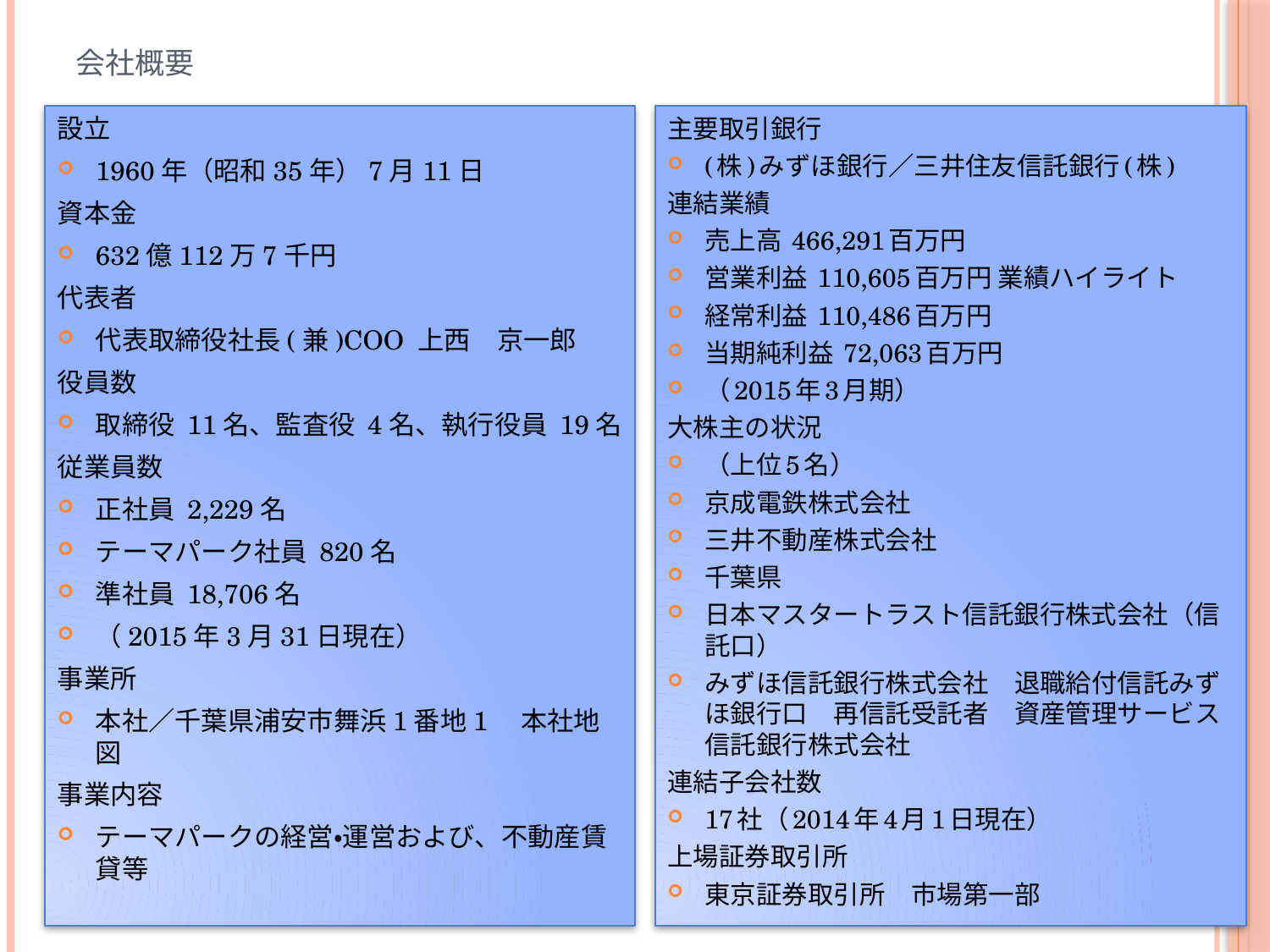

# 会社概要
設立
1960年（昭和35年）7月11日
資本金
632億112万7千円
代表者
代表取締役社長(兼)COO 上西　京一郎
役員数
取締役 11名、監査役 4名、執行役員 19名
従業員数
正社員 2,229名
テーマパーク社員 820名
準社員 18,706名
（2015年3月31日現在）
事業所
本社／千葉県浦安市舞浜1番地1　本社地図
事業内容
テーマパークの経営・運営および、不動産賃貸等
主要取引銀行
(株)みずほ銀行／三井住友信託銀行(株)
連結業績
売上高 466,291百万円
営業利益 110,605百万円 業績ハイライト
経常利益 110,486百万円
当期純利益 72,063百万円
（2015年3月期）
大株主の状況
（上位5名）
京成電鉄株式会社
三井不動産株式会社
千葉県
日本マスタートラスト信託銀行株式会社（信託口）
みずほ信託銀行株式会社　退職給付信託みずほ銀行口　再信託受託者　資産管理サービス信託銀行株式会社
連結子会社数
17社（2014年4月1日現在）
上場証券取引所
東京証券取引所　市場第一部

2015/6/23
iida
5